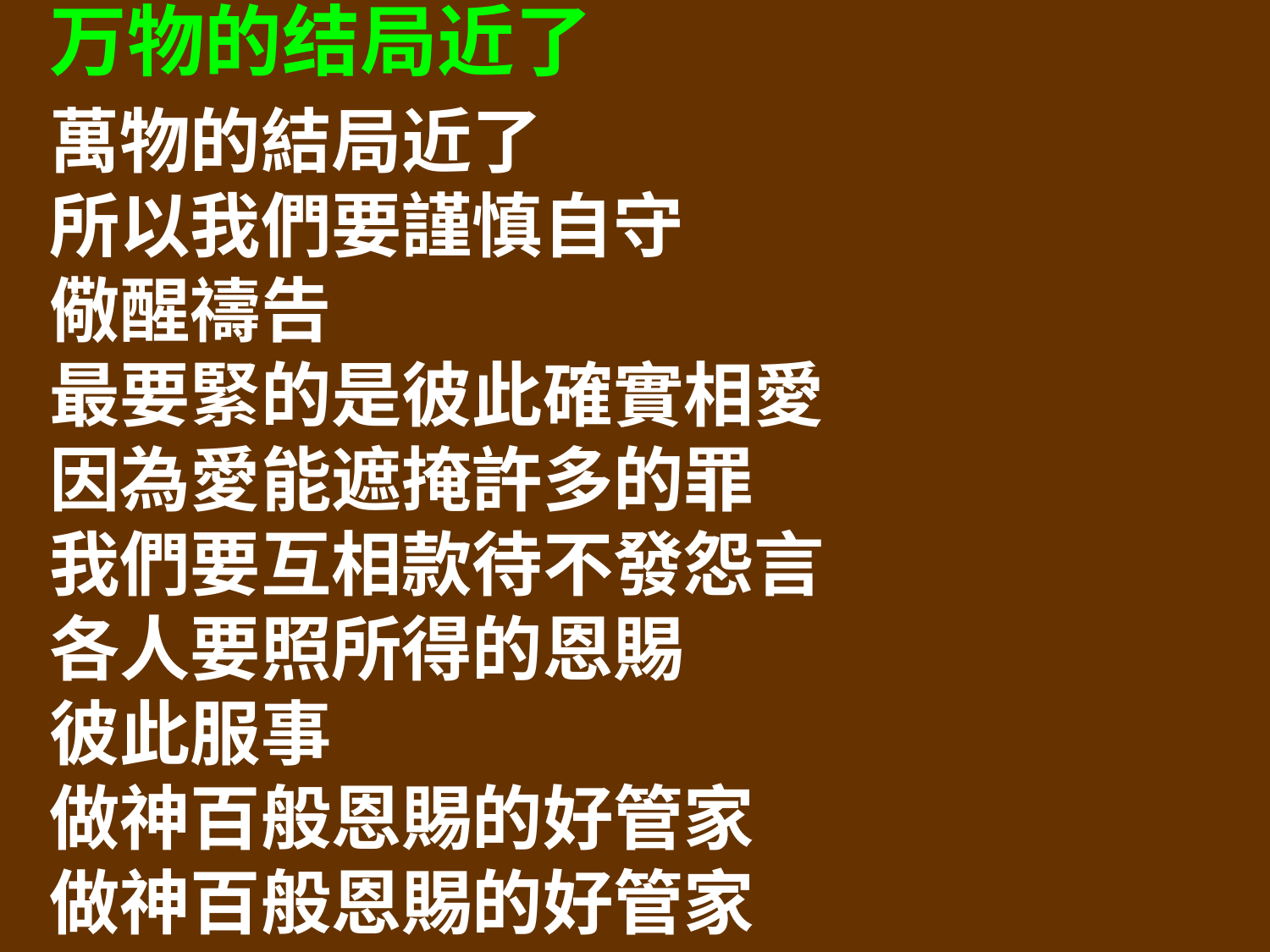

万物的结局近了
萬物的結局近了
所以我們要謹慎自守
儆醒禱告
最要緊的是彼此確實相愛
因為愛能遮掩許多的罪
我們要互相款待不發怨言
各人要照所得的恩賜
彼此服事
做神百般恩賜的好管家
做神百般恩賜的好管家